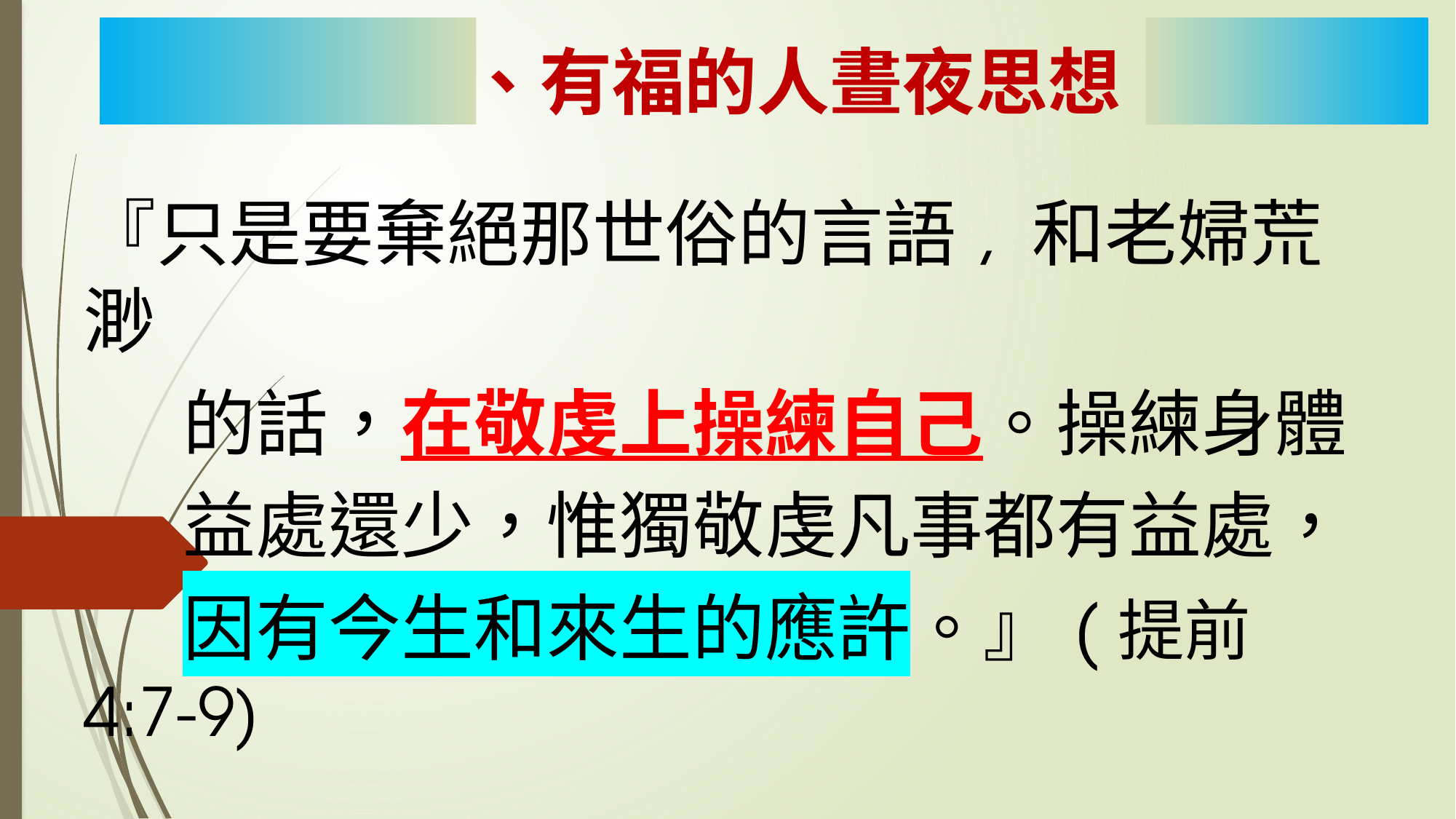

四、有福的人晝夜思想

『只是要棄絕那世俗的言語, 和老婦荒渺
     的話，在敬虔上操練自己。操練身體
     益處還少，惟獨敬虔凡事都有益處，
     因有今生和來生的應許。』(提前4:7-9)